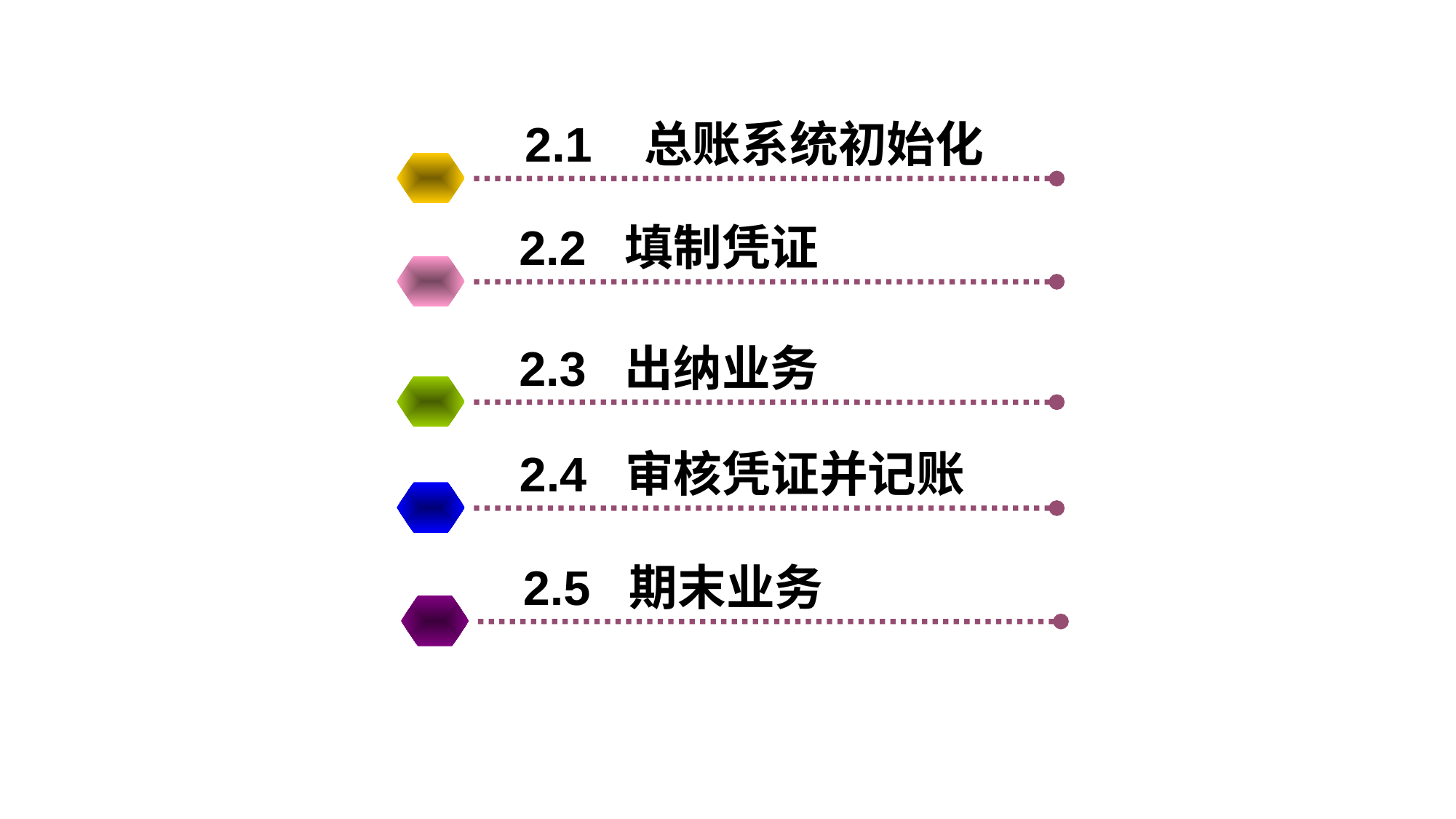

2.1   总账系统初始化

2.2  填制凭证

2.3  出纳业务

2.4  审核凭证并记账

2.5  期末业务